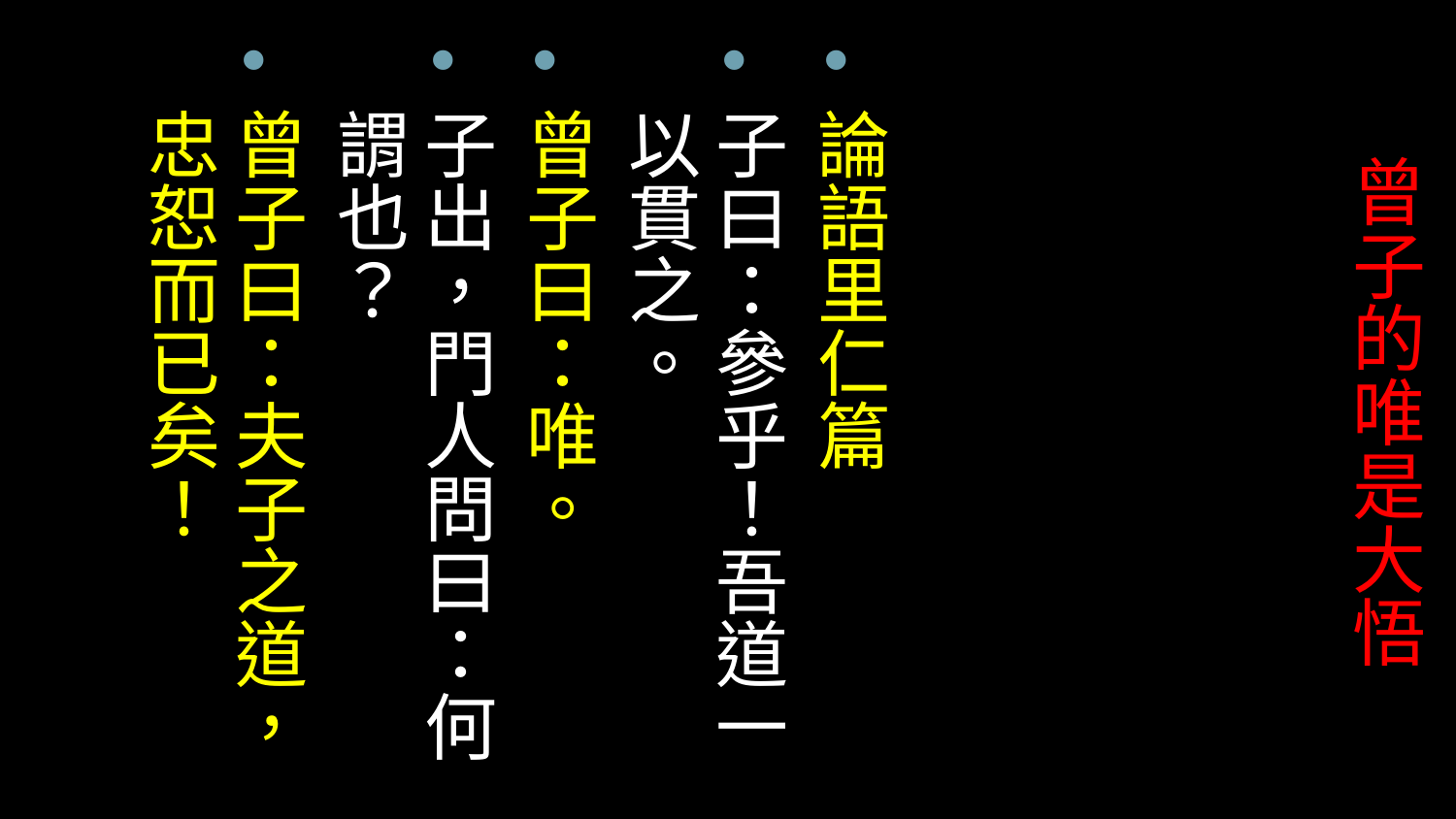

# 曾子的唯是大悟
論語里仁篇
子曰：參乎！吾道一以貫之。
曾子曰：唯。
子出，門人問曰：何謂也？
曾子曰：夫子之道，忠恕而已矣！